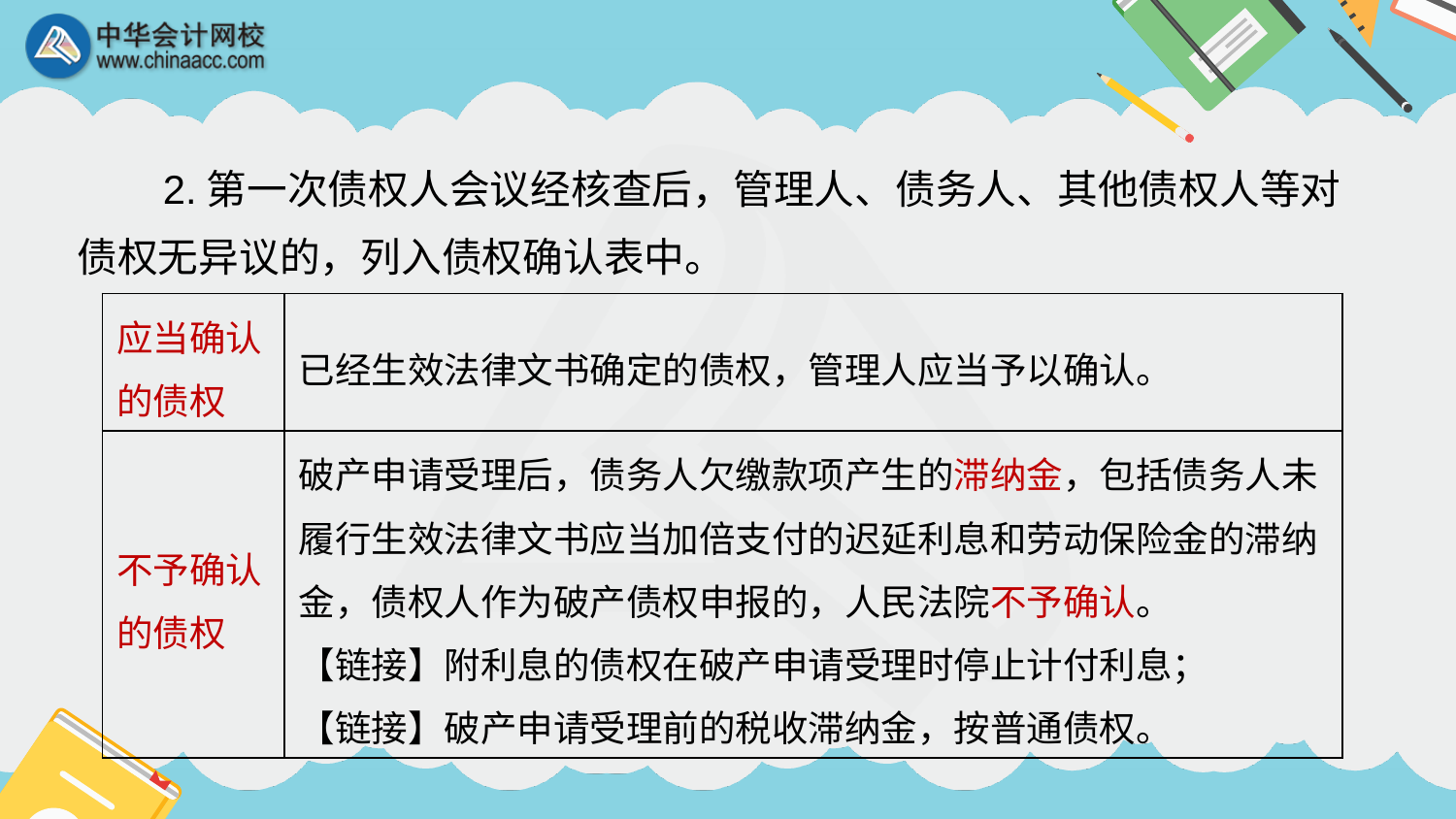

2.第一次债权人会议经核查后，管理人、债务人、其他债权人等对债权无异议的，列入债权确认表中。

| 应当确认的债权 | 已经生效法律文书确定的债权，管理人应当予以确认。 |
| --- | --- |
| 不予确认的债权 | 破产申请受理后，债务人欠缴款项产生的滞纳金，包括债务人未履行生效法律文书应当加倍支付的迟延利息和劳动保险金的滞纳金，债权人作为破产债权申报的，人民法院不予确认。 【链接】附利息的债权在破产申请受理时停止计付利息； 【链接】破产申请受理前的税收滞纳金，按普通债权。 |